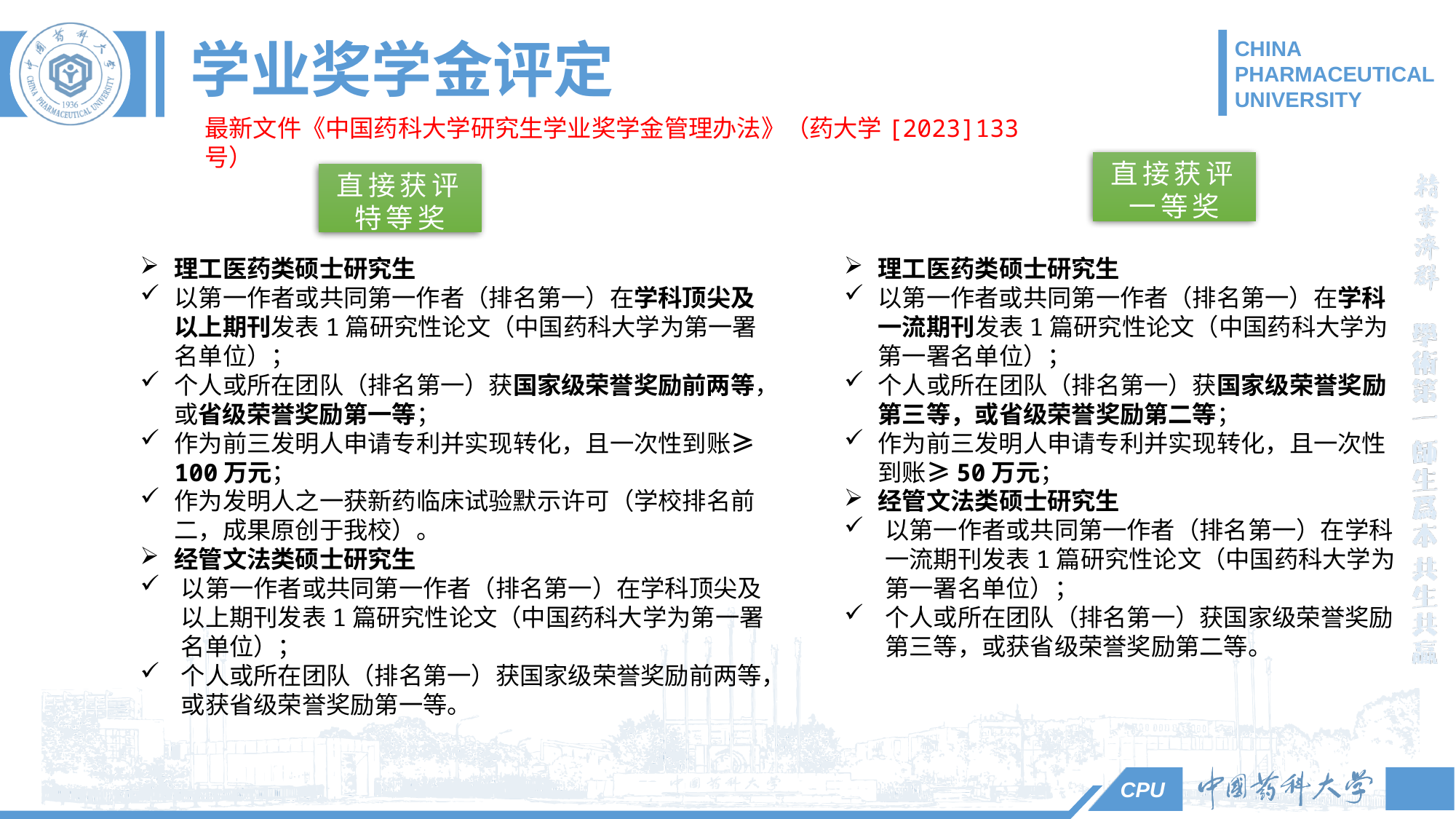

# 学业奖学金评定
1
最新文件《中国药科大学研究生学业奖学金管理办法》（药大学[2023]133号）
直接获评一等奖
直接获评特等奖
理工医药类硕士研究生
以第一作者或共同第一作者（排名第一）在学科顶尖及以上期刊发表1篇研究性论文（中国药科大学为第一署名单位）；
个人或所在团队（排名第一）获国家级荣誉奖励前两等，或省级荣誉奖励第一等；
作为前三发明人申请专利并实现转化，且一次性到账≥100万元；
作为发明人之一获新药临床试验默示许可（学校排名前二，成果原创于我校）。
经管文法类硕士研究生
以第一作者或共同第一作者（排名第一）在学科顶尖及以上期刊发表1篇研究性论文（中国药科大学为第一署名单位）；
个人或所在团队（排名第一）获国家级荣誉奖励前两等，或获省级荣誉奖励第一等。

理工医药类硕士研究生
以第一作者或共同第一作者（排名第一）在学科一流期刊发表1篇研究性论文（中国药科大学为第一署名单位）；
个人或所在团队（排名第一）获国家级荣誉奖励第三等，或省级荣誉奖励第二等；
作为前三发明人申请专利并实现转化，且一次性到账≥50万元；
经管文法类硕士研究生
以第一作者或共同第一作者（排名第一）在学科一流期刊发表1篇研究性论文（中国药科大学为第一署名单位）；
个人或所在团队（排名第一）获国家级荣誉奖励第三等，或获省级荣誉奖励第二等。

29